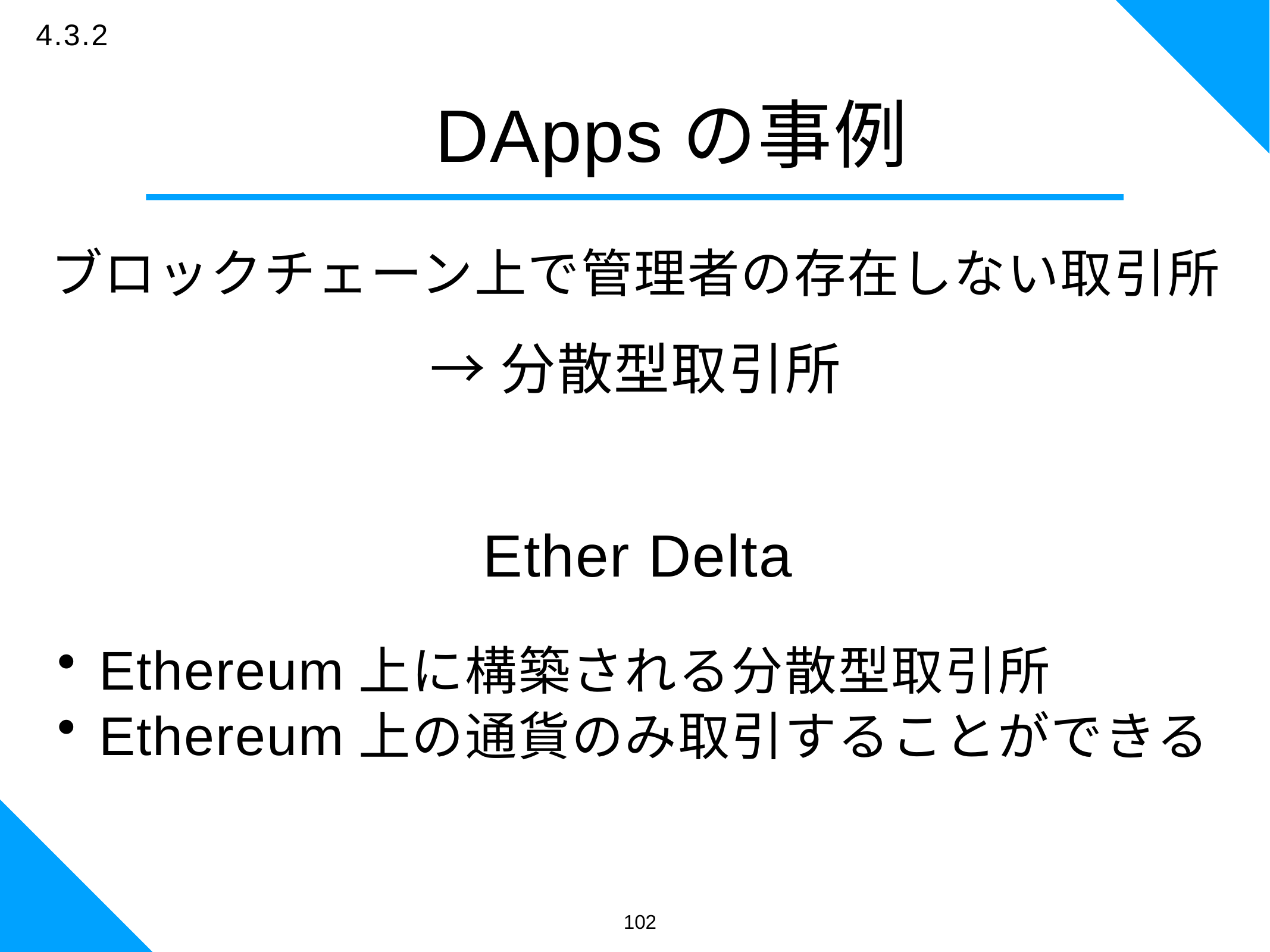

4.3.2
# DAppsの事例
ブロックチェーン上で管理者の存在しない取引所
→分散型取引所
Ether Delta
Ethereum上に構築される分散型取引所
Ethereum上の通貨のみ取引することができる
102